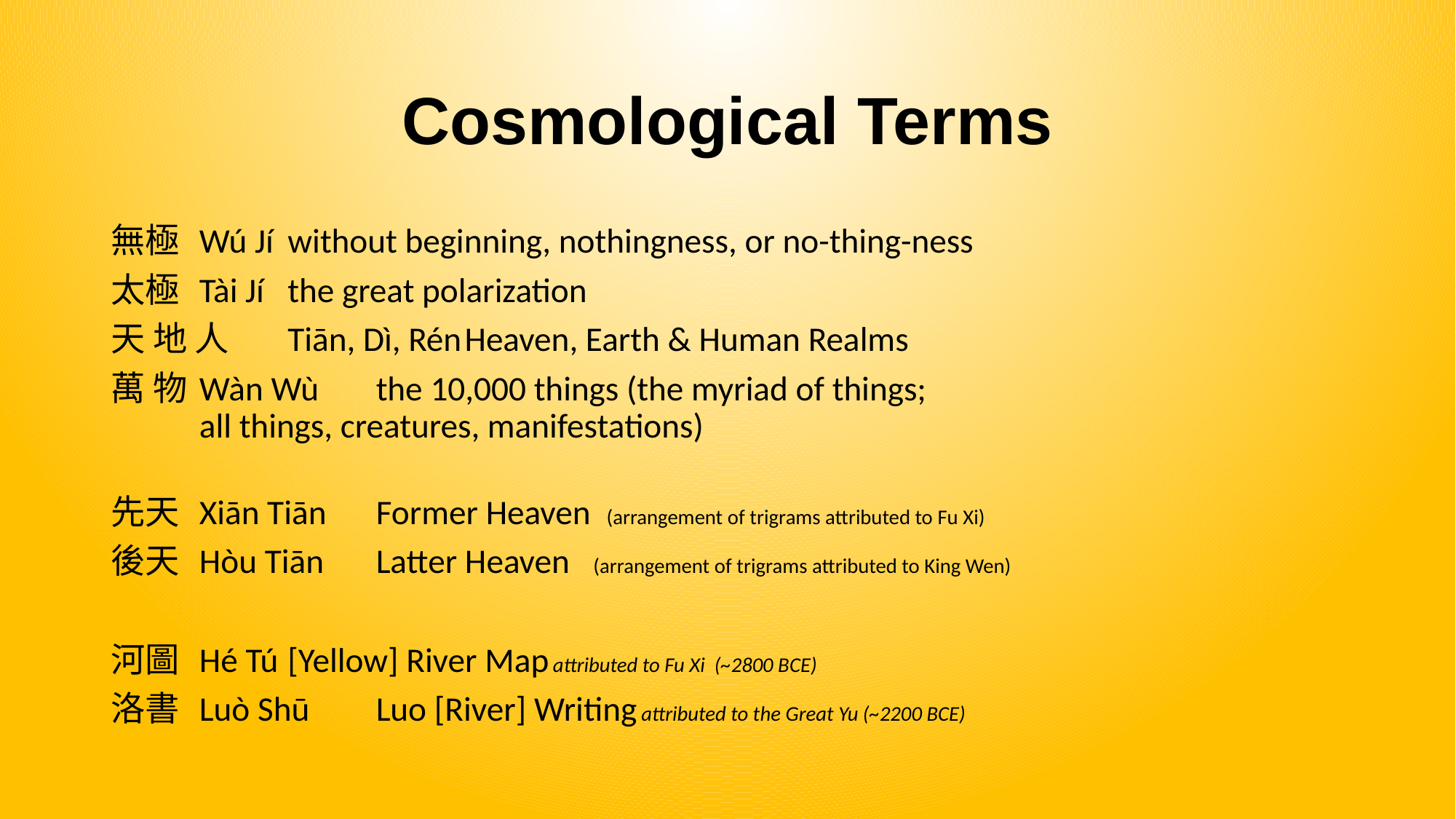

# Cosmological Terms
無極		Wú Jí		without beginning, nothingness, or no-thing-ness
太極		Tài Jí		the great polarization
天 地 人	Tiān, Dì, Rén	Heaven, Earth & Human Realms
萬 物		Wàn Wù	the 10,000 things (the myriad of things;
				all things, creatures, manifestations)
先天		Xiān Tiān	Former Heaven  (arrangement of trigrams attributed to Fu Xi)
後天		Hòu Tiān	Latter Heaven   (arrangement of trigrams attributed to King Wen)

河圖		Hé Tú 		[Yellow] River Map	attributed to Fu Xi  (~2800 BCE)
洛書		Luò Shū 	Luo [River] Writing	attributed to the Great Yu (~2200 BCE)